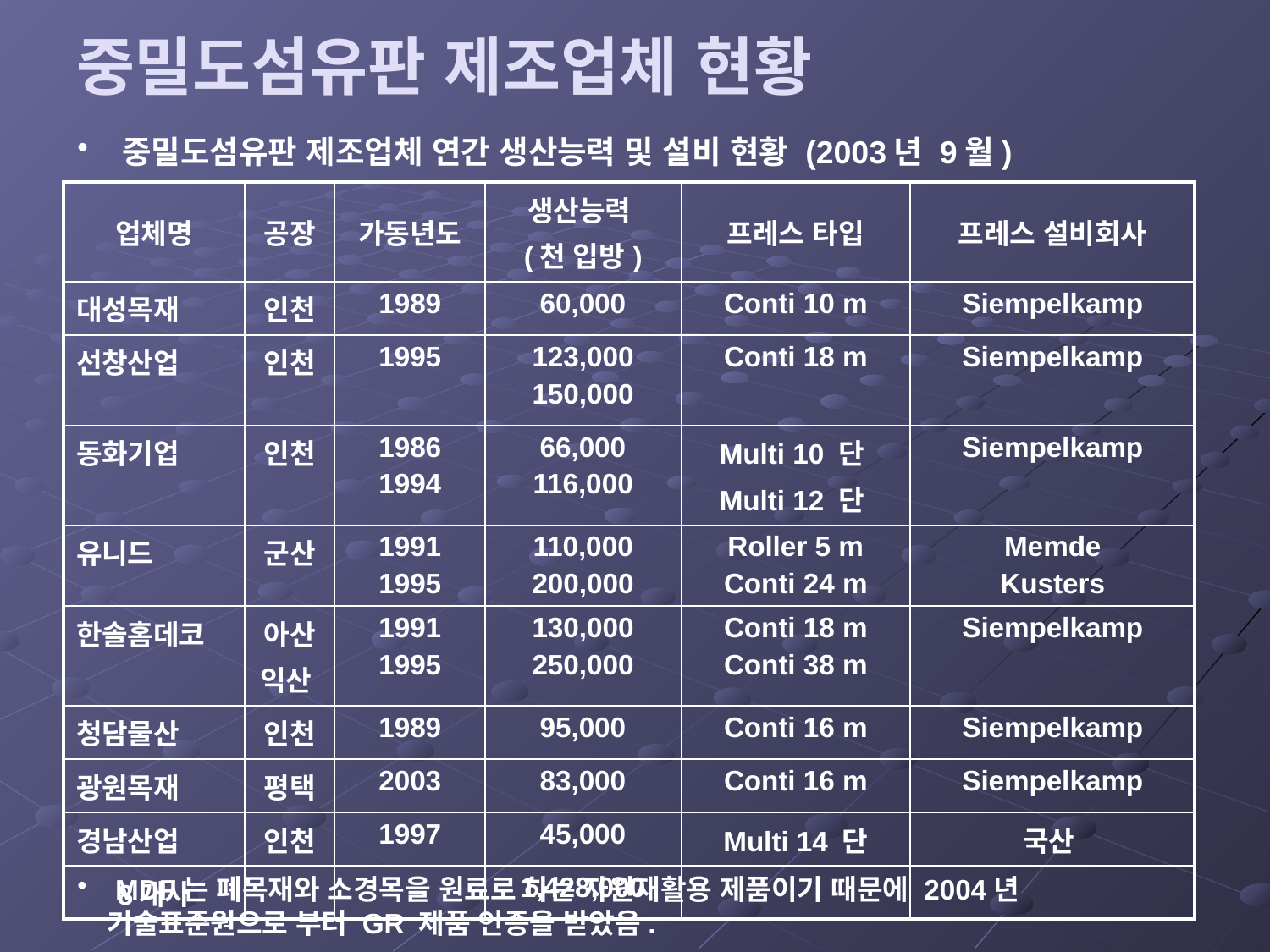

# 중밀도섬유판 제조업체 현황
 중밀도섬유판 제조업체 연간 생산능력 및 설비 현황 (2003년 9월)
| 업체명 | 공장 | 가동년도 | 생산능력 (천 입방) | 프레스 타입 | 프레스 설비회사 |
| --- | --- | --- | --- | --- | --- |
| 대성목재 | 인천 | 1989 | 60,000 | Conti 10 m | Siempelkamp |
| 선창산업 | 인천 | 1995 | 123,000 150,000 | Conti 18 m | Siempelkamp |
| 동화기업 | 인천 | 1986 1994 | 66,000 116,000 | Multi 10 단 Multi 12 단 | Siempelkamp |
| 유니드 | 군산 | 1991 1995 | 110,000 200,000 | Roller 5 m Conti 24 m | Memde Kusters |
| 한솔홈데코 | 아산 익산 | 1991 1995 | 130,000 250,000 | Conti 18 m Conti 38 m | Siempelkamp |
| 청담물산 | 인천 | 1989 | 95,000 | Conti 16 m | Siempelkamp |
| 광원목재 | 평택 | 2003 | 83,000 | Conti 16 m | Siempelkamp |
| 경남산업 | 인천 | 1997 | 45,000 | Multi 14 단 | 국산 |
| 8개사 |  |  | 1,428,000 |  |  |
 MDF는 폐목재와 소경목을 원료로 하는 자원재활용 제품이기 때문에 2004년 기술표준원으로 부터 GR 제품 인증을 받았음.